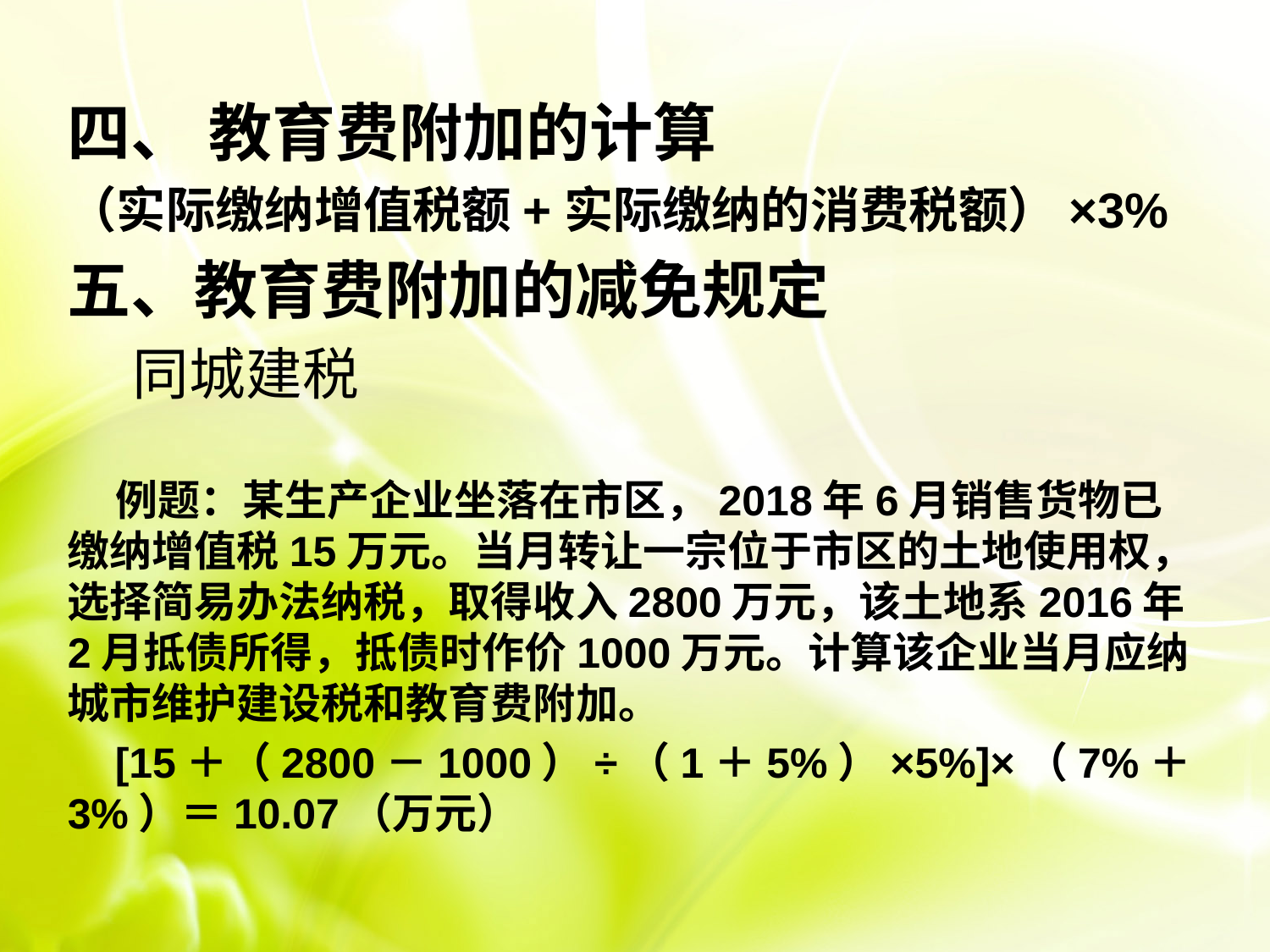

四、 教育费附加的计算
（实际缴纳增值税额+实际缴纳的消费税额）×3%
五、教育费附加的减免规定
    同城建税

    例题：某生产企业坐落在市区，2018年6月销售货物已缴纳增值税15万元。当月转让一宗位于市区的土地使用权，选择简易办法纳税，取得收入2800万元，该土地系2016年2月抵债所得，抵债时作价1000万元。计算该企业当月应纳城市维护建设税和教育费附加。
    [15＋（2800－1000）÷（1＋5%）×5%]×（7%＋3%）＝10.07（万元）